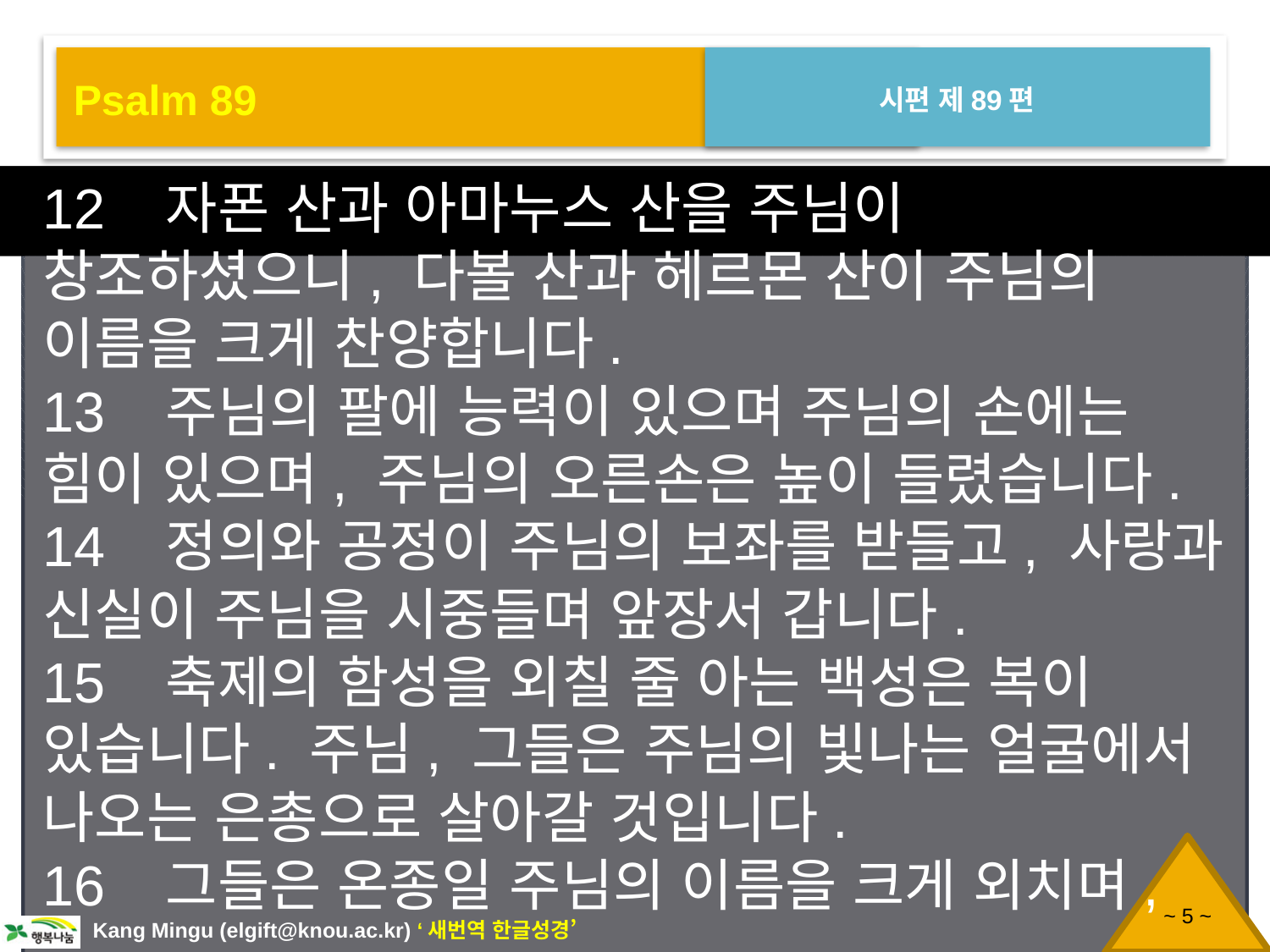

Psalm 89
시편 제89편
12   자폰 산과 아마누스 산을 주님이 창조하셨으니, 다볼 산과 헤르몬 산이 주님의 이름을 크게 찬양합니다.
13   주님의 팔에 능력이 있으며 주님의 손에는 힘이 있으며, 주님의 오른손은 높이 들렸습니다.
14   정의와 공정이 주님의 보좌를 받들고, 사랑과 신실이 주님을 시중들며 앞장서 갑니다.
15   축제의 함성을 외칠 줄 아는 백성은 복이 있습니다. 주님, 그들은 주님의 빛나는 얼굴에서 나오는 은총으로 살아갈 것입니다.
16   그들은 온종일 주님의 이름을 크게 외치며,